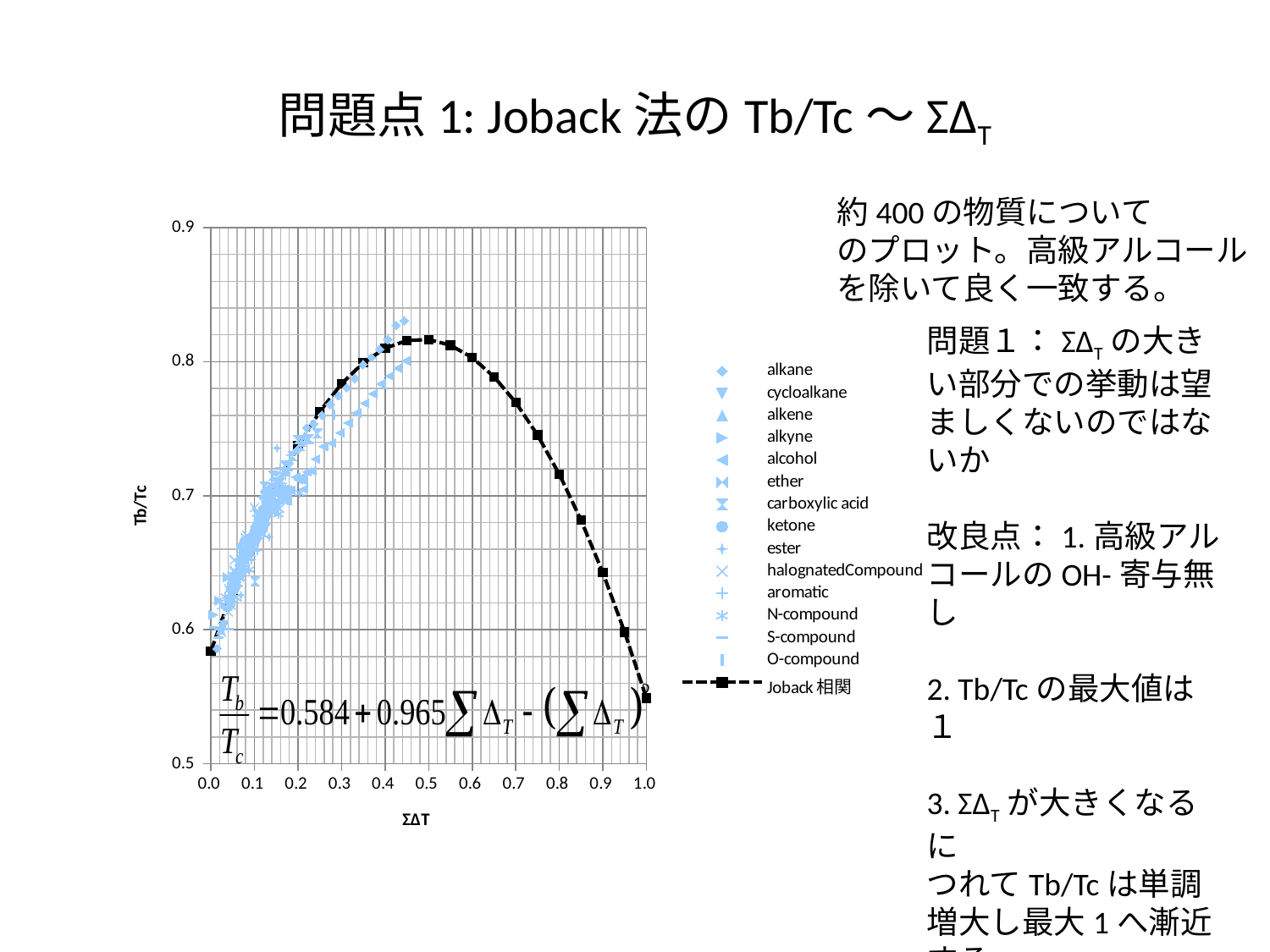

# 問題点1: Joback法のTb/Tc～ΣΔT
約400の物質について
のプロット。高級アルコール
を除いて良く一致する。

### Chart

| Category |  |  |  |  |  |  |  |  |  |  |  |  |  |  |  |
|---|---|---|---|---|---|---|---|---|---|---|---|---|---|---|---|
問題１：ΣΔTの大きい部分での挙動は望ましくないのではないか

改良点：1.高級アルコールのOH-寄与無し

2. Tb/Tcの最大値は１

3. ΣΔTが大きくなるに
つれてTb/Tcは単調増大し最大1へ漸近する
と考えた。